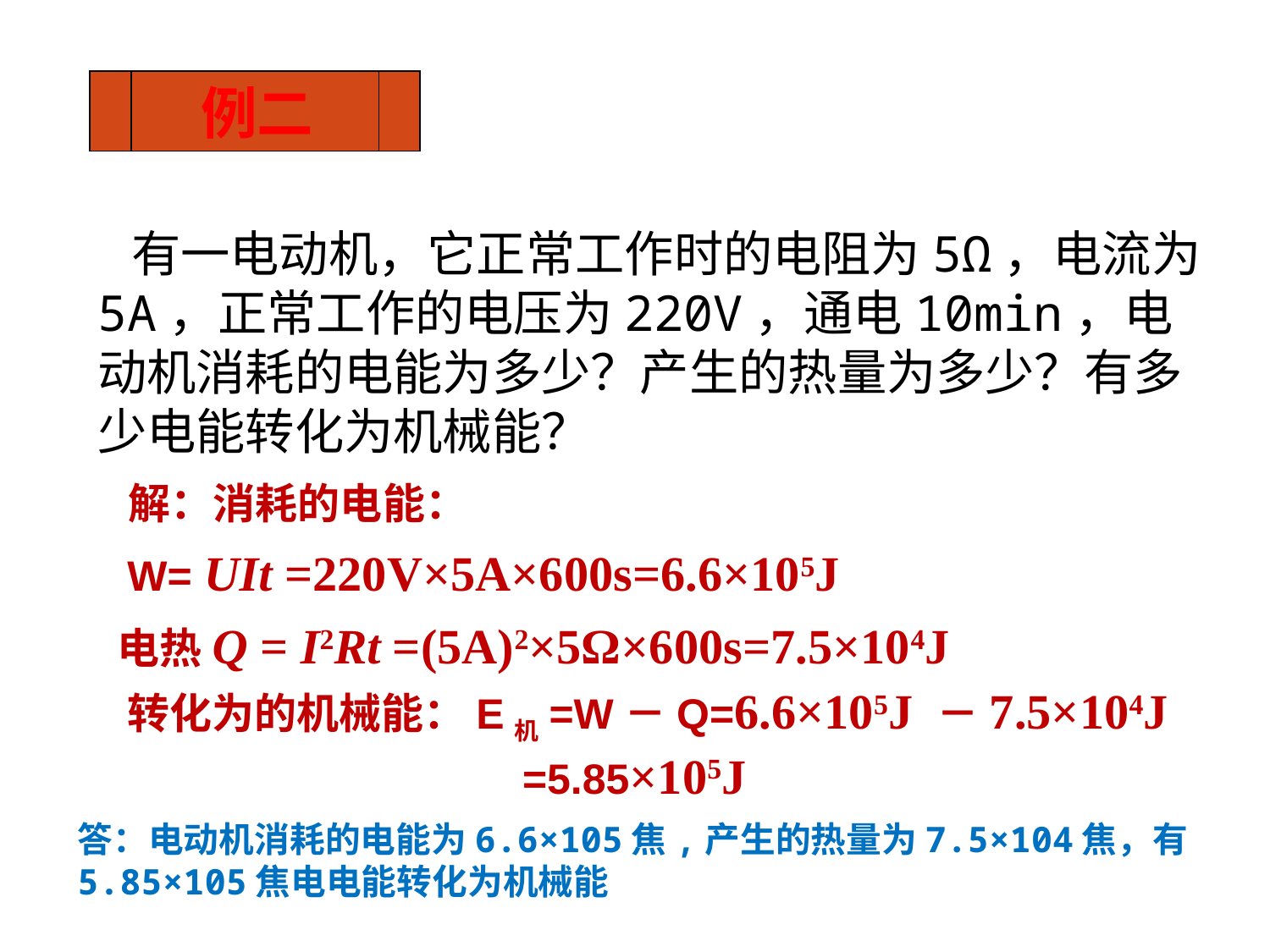

例二
  有一电动机，它正常工作时的电阻为5Ω，电流为5A，正常工作的电压为220V，通电10min，电动机消耗的电能为多少？产生的热量为多少？有多少电能转化为机械能？
解：消耗的电能：
W= UIt =220V×5A×600s=6.6×105J
电热Q = I2Rt =(5A)2×5Ω×600s=7.5×104J
转化为的机械能：E机=W－Q=6.6×105J －7.5×104J
=5.85×105J
答：电动机消耗的电能为6.6×105焦,产生的热量为7.5×104焦，有5.85×105焦电电能转化为机械能